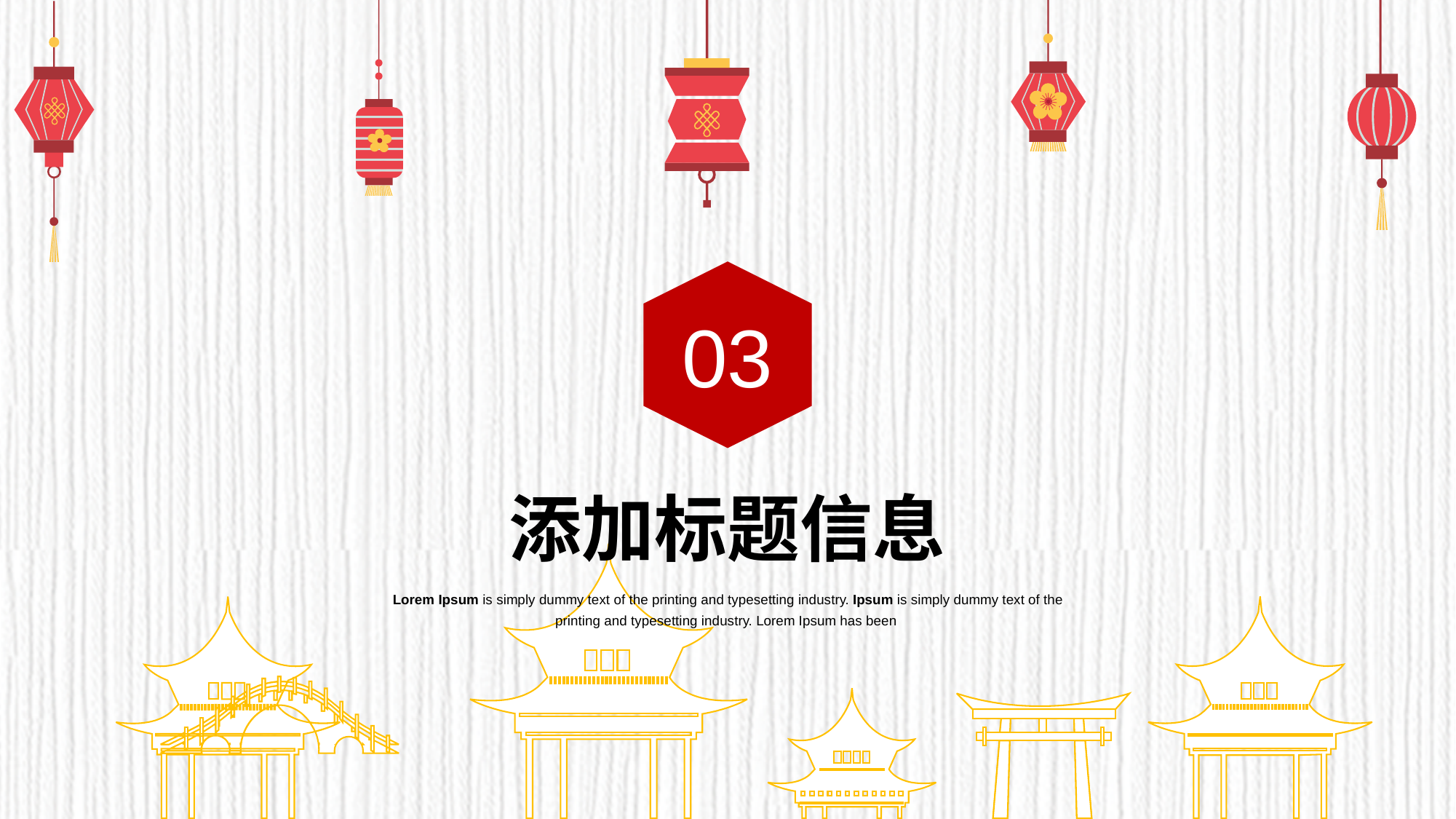

03
添加标题信息
Lorem Ipsum is simply dummy text of the printing and typesetting industry. Ipsum is simply dummy text of the printing and typesetting industry. Lorem Ipsum has been